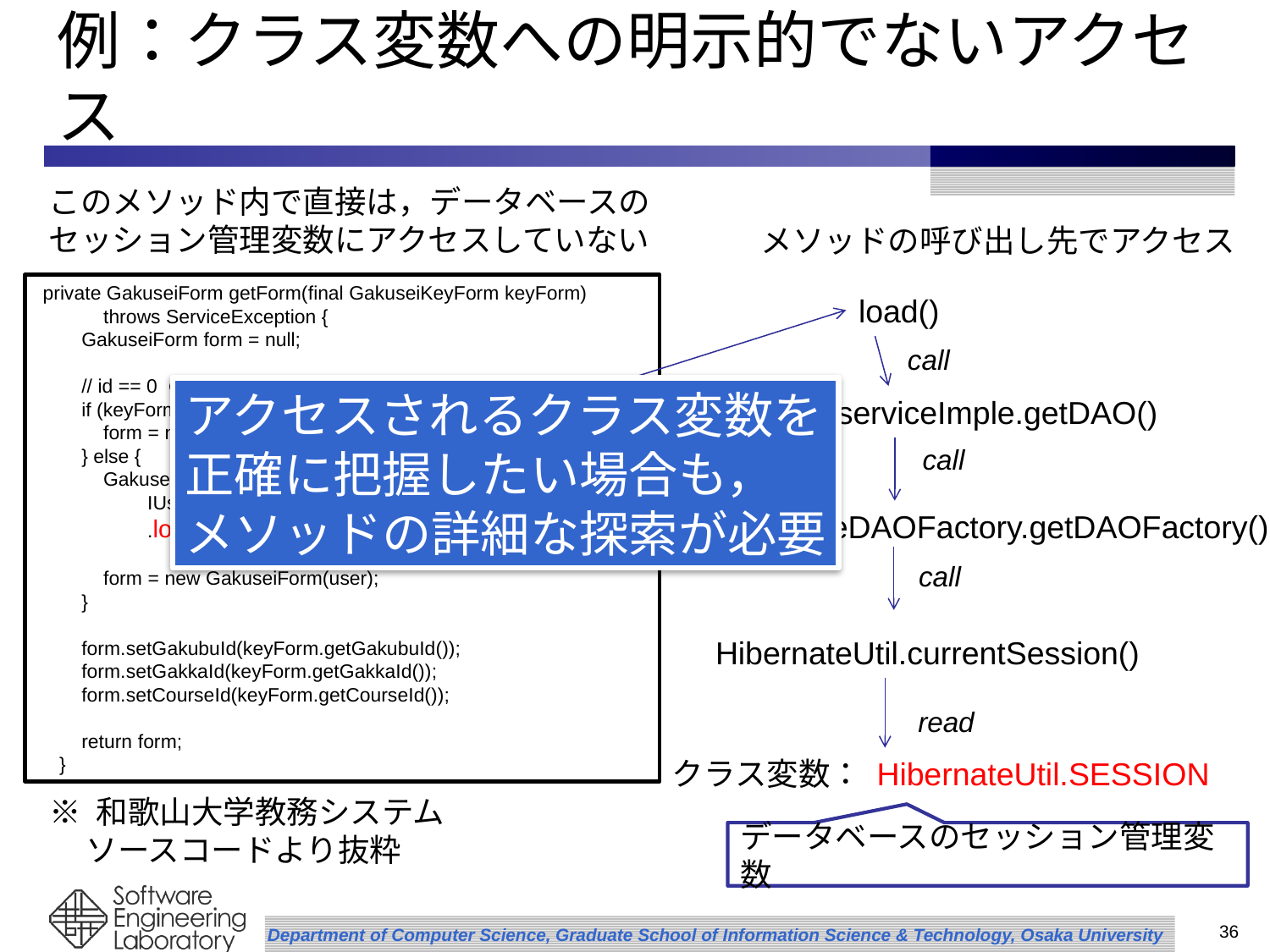

# 例：クラス変数への明示的でないアクセス
このメソッド内で直接は，データベースの
セッション管理変数にアクセスしていない
メソッドの呼び出し先でアクセス
 private GakuseiForm getForm(final GakuseiKeyForm keyForm)
            throws ServiceException {
        GakuseiForm form = null;

        // id == 0 の場合、新規作成とみなす
        if (keyForm.getId() == 0) {
            form = new GakuseiForm();
        } else {
            Gakusei user = (Gakusei) ServiceFacotry.getService(
                    IUserService.class)
                    .load(keyForm.getId(), UserKubun.GAKUSEI);

            form = new GakuseiForm(user);
        }

        form.setGakubuId(keyForm.getGakubuId());
        form.setGakkaId(keyForm.getGakkaId());
        form.setCourseId(keyForm.getCourseId());

        return form;
    }
load()
call
アクセスされるクラス変数を
正確に把握したい場合も，
メソッドの詳細な探索が必要
UserserviceImple.getDAO()
call
HibernateDAOFactory.getDAOFactory()
call
HibernateUtil.currentSession()
read
クラス変数： HibernateUtil.SESSION
※ 和歌山大学教務システム
    ソースコードより抜粋
データベースのセッション管理変数
36